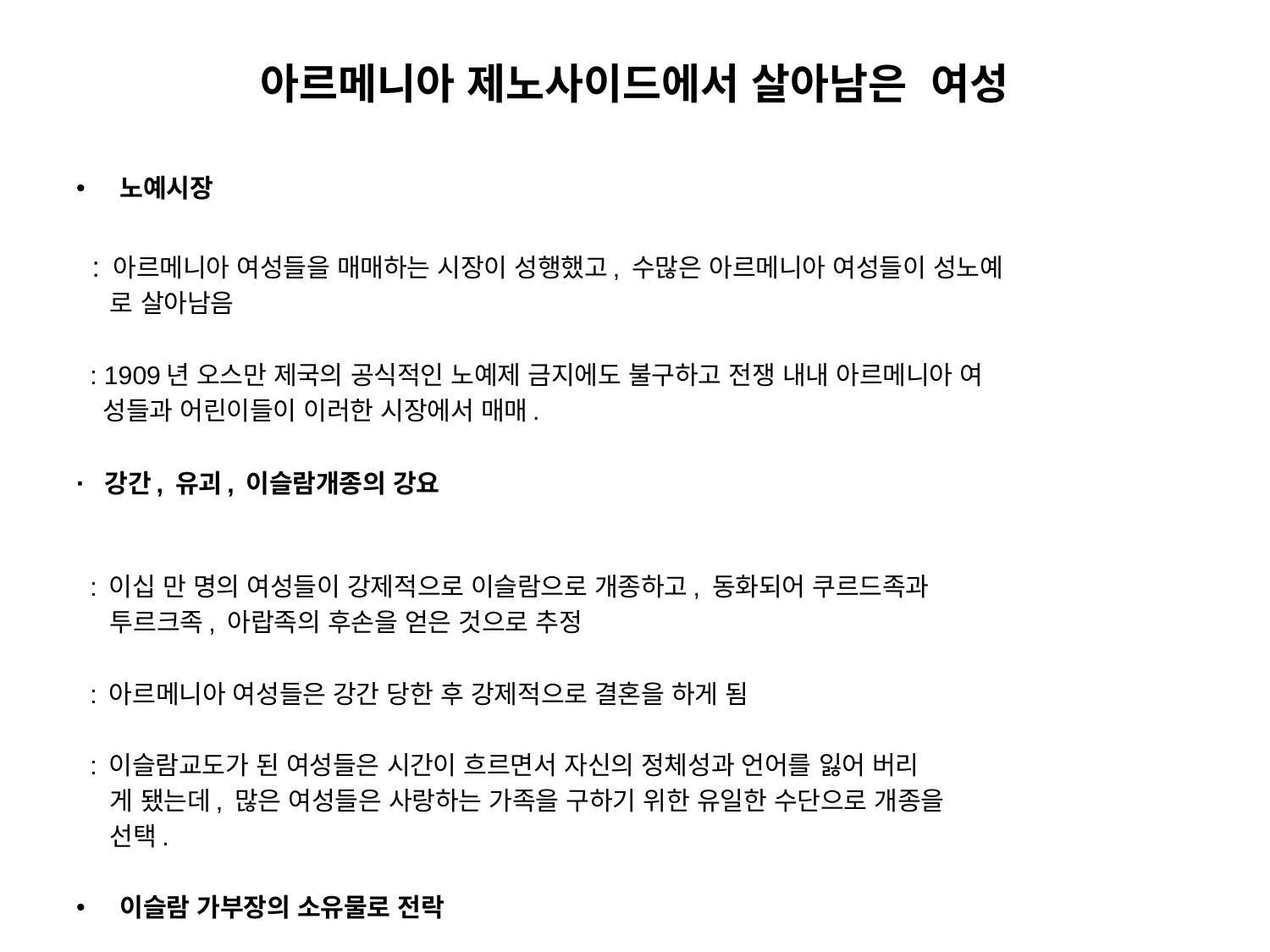

# 아르메니아 제노사이드에서 살아남은  여성
노예시장

  : 아르메니아 여성들을 매매하는 시장이 성행했고, 수많은 아르메니아 여성들이 성노예
    로 살아남음

  : 1909년 오스만 제국의 공식적인 노예제 금지에도 불구하고 전쟁 내내 아르메니아 여
   성들과 어린이들이 이러한 시장에서 매매.

·  강간, 유괴, 이슬람개종의 강요

  : 이십 만 명의 여성들이 강제적으로 이슬람으로 개종하고, 동화되어 쿠르드족과
    투르크족, 아랍족의 후손을 얻은 것으로 추정

  : 아르메니아 여성들은 강간 당한 후 강제적으로 결혼을 하게 됨

  : 이슬람교도가 된 여성들은 시간이 흐르면서 자신의 정체성과 언어를 잃어 버리
    게 됐는데, 많은 여성들은 사랑하는 가족을 구하기 위한 유일한 수단으로 개종을
    선택.

이슬람 가부장의 소유물로 전락